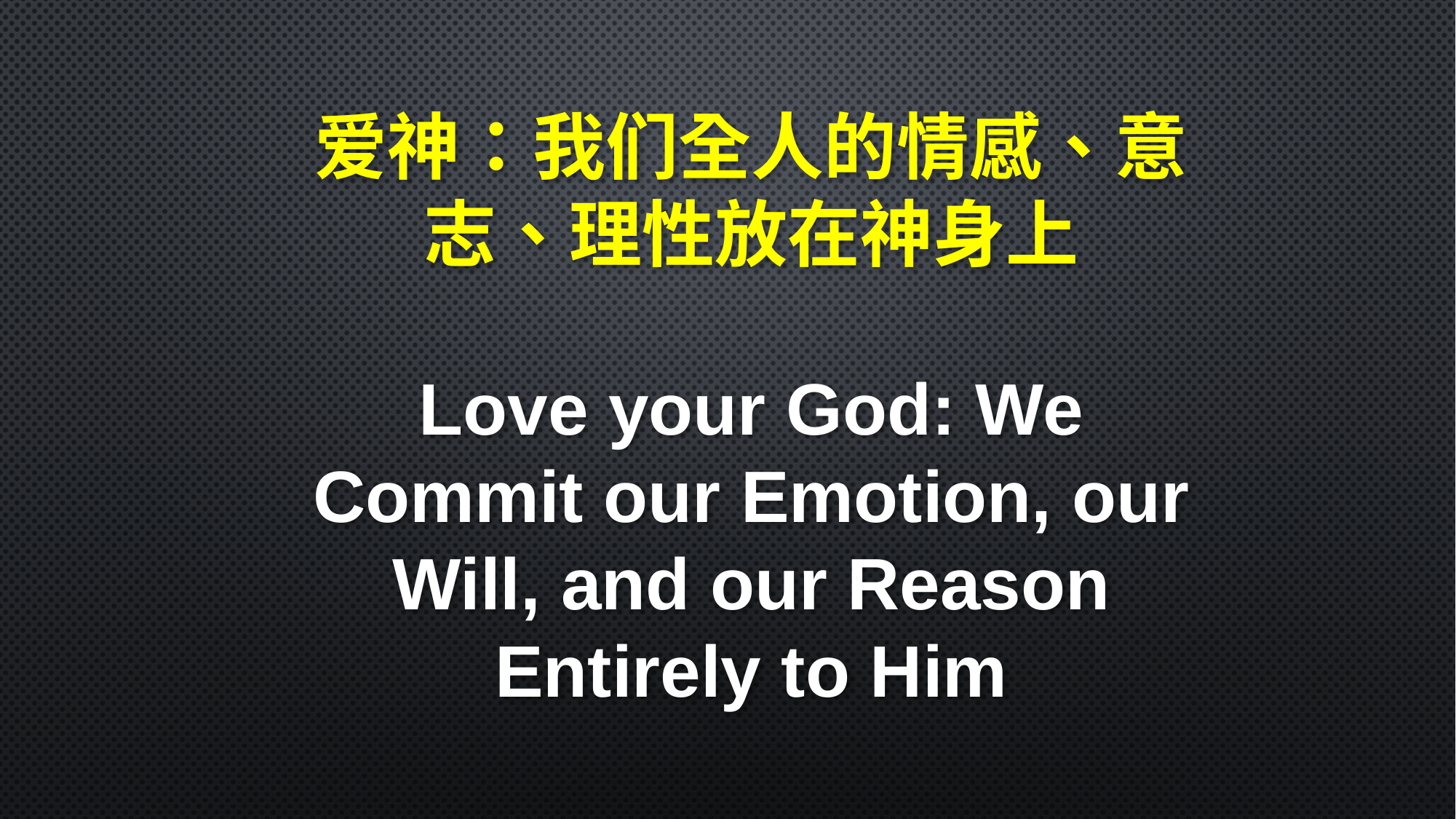

爱神：我们全人的情感、意志、理性放在神身上

Love your God: We Commit our Emotion, our Will, and our Reason Entirely to Him